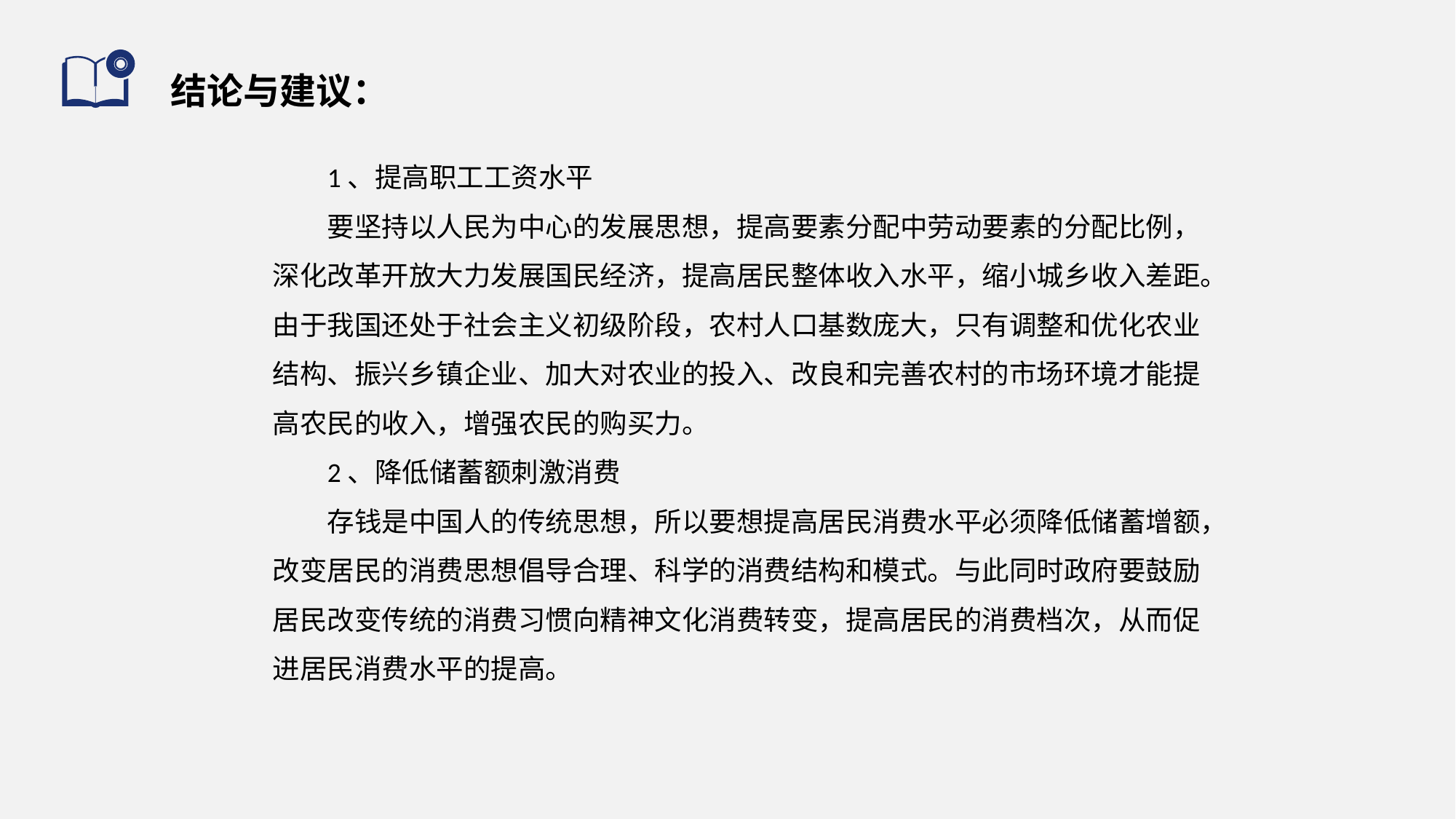

# 结论与建议：
1、提高职工工资水平
要坚持以人民为中心的发展思想，提高要素分配中劳动要素的分配比例，深化改革开放大力发展国民经济，提高居民整体收入水平，缩小城乡收入差距。由于我国还处于社会主义初级阶段，农村人口基数庞大，只有调整和优化农业结构、振兴乡镇企业、加大对农业的投入、改良和完善农村的市场环境才能提高农民的收入，增强农民的购买力。
2、降低储蓄额刺激消费
存钱是中国人的传统思想，所以要想提高居民消费水平必须降低储蓄增额，改变居民的消费思想倡导合理、科学的消费结构和模式。与此同时政府要鼓励居民改变传统的消费习惯向精神文化消费转变，提高居民的消费档次，从而促进居民消费水平的提高。